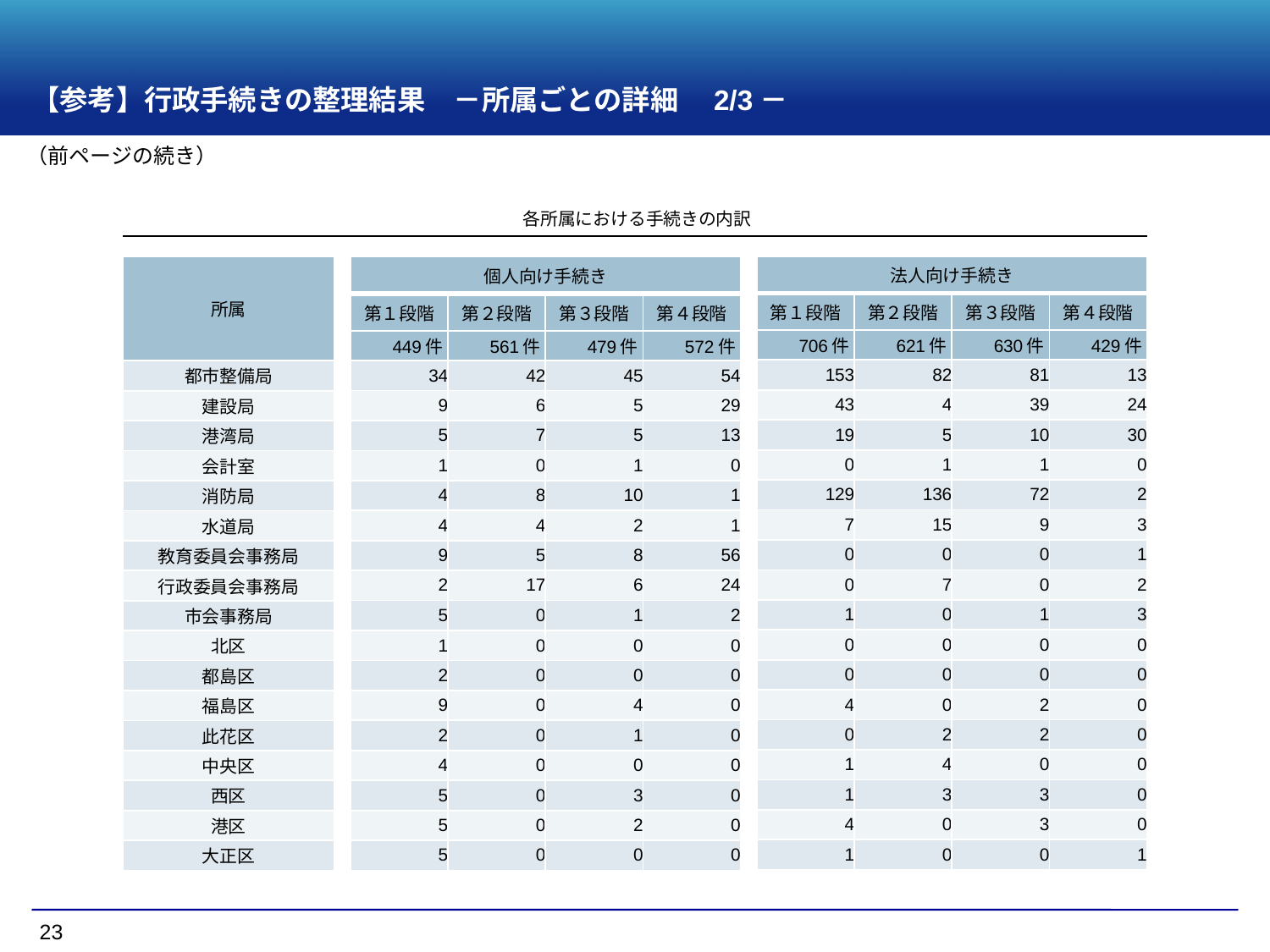

【参考】行政手続きの整理結果　－所属ごとの詳細　2/3－
（前ページの続き）
各所属における手続きの内訳
| 所属 |
| --- |
| 都市整備局 |
| 建設局 |
| 港湾局 |
| 会計室 |
| 消防局 |
| 水道局 |
| 教育委員会事務局 |
| 行政委員会事務局 |
| 市会事務局 |
| 北区 |
| 都島区 |
| 福島区 |
| 此花区 |
| 中央区 |
| 西区 |
| 港区 |
| 大正区 |
| 法人向け手続き |  |  |  |
| --- | --- | --- | --- |
| 第１段階 | 第２段階 | 第３段階 | 第４段階 |
| 706件 | 621件 | 630件 | 429件 |
| 153 | 82 | 81 | 13 |
| 43 | 4 | 39 | 24 |
| 19 | 5 | 10 | 30 |
| 0 | 1 | 1 | 0 |
| 129 | 136 | 72 | 2 |
| 7 | 15 | 9 | 3 |
| 0 | 0 | 0 | 1 |
| 0 | 7 | 0 | 2 |
| 1 | 0 | 1 | 3 |
| 0 | 0 | 0 | 0 |
| 0 | 0 | 0 | 0 |
| 4 | 0 | 2 | 0 |
| 0 | 2 | 2 | 0 |
| 1 | 4 | 0 | 0 |
| 1 | 3 | 3 | 0 |
| 4 | 0 | 3 | 0 |
| 1 | 0 | 0 | 1 |
| 個人向け手続き |  |  |  |
| --- | --- | --- | --- |
| 第１段階 | 第２段階 | 第３段階 | 第４段階 |
| 449件 | 561件 | 479件 | 572件 |
| 34 | 42 | 45 | 54 |
| 9 | 6 | 5 | 29 |
| 5 | 7 | 5 | 13 |
| 1 | 0 | 1 | 0 |
| 4 | 8 | 10 | 1 |
| 4 | 4 | 2 | 1 |
| 9 | 5 | 8 | 56 |
| 2 | 17 | 6 | 24 |
| 5 | 0 | 1 | 2 |
| 1 | 0 | 0 | 0 |
| 2 | 0 | 0 | 0 |
| 9 | 0 | 4 | 0 |
| 2 | 0 | 1 | 0 |
| 4 | 0 | 0 | 0 |
| 5 | 0 | 3 | 0 |
| 5 | 0 | 2 | 0 |
| 5 | 0 | 0 | 0 |